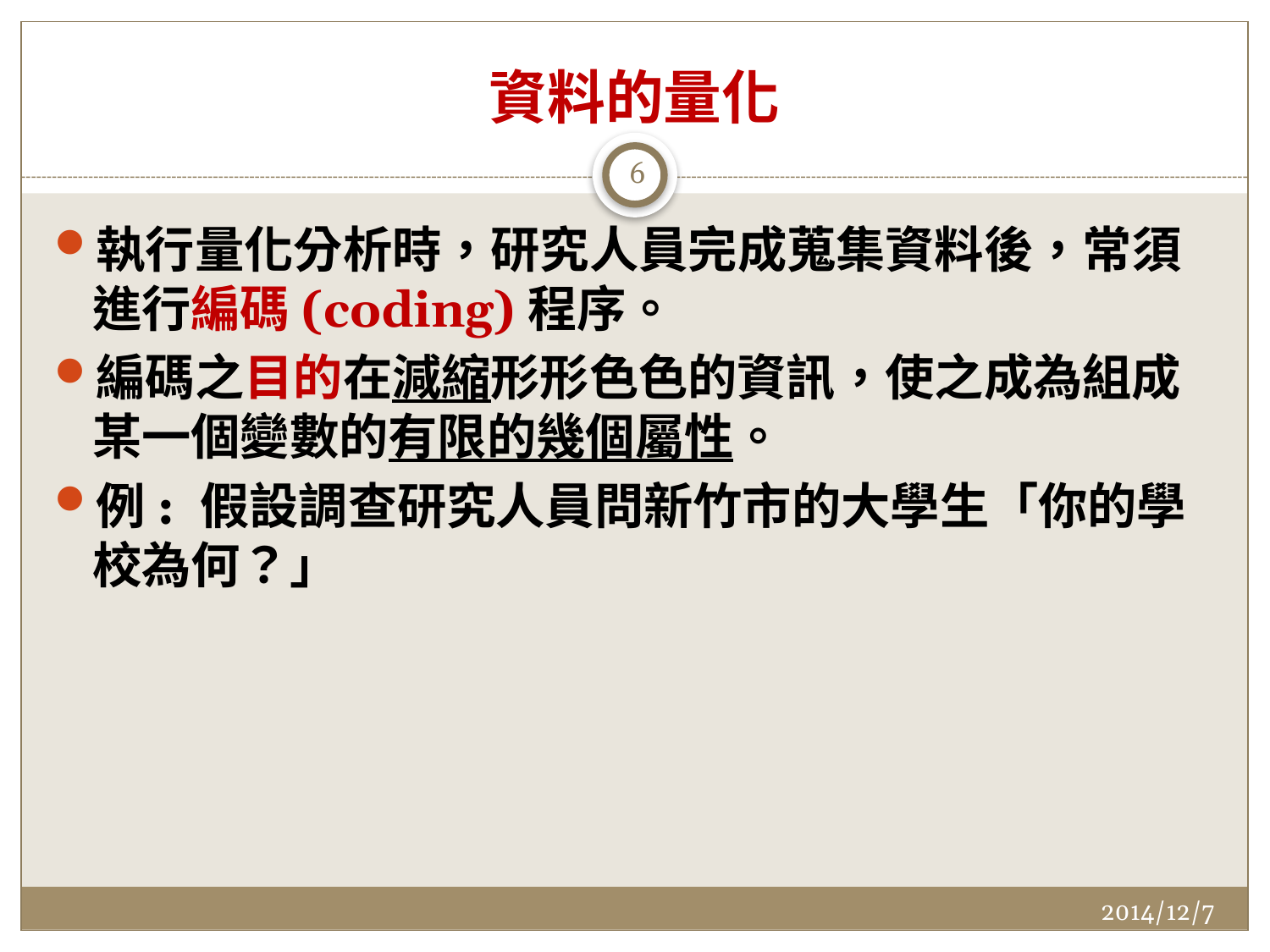

# 資料的量化
6
執行量化分析時，研究人員完成蒐集資料後，常須進行編碼(coding)程序。
編碼之目的在減縮形形色色的資訊，使之成為組成某一個變數的有限的幾個屬性。
例: 假設調查研究人員問新竹市的大學生「你的學校為何？」

2014/12/7